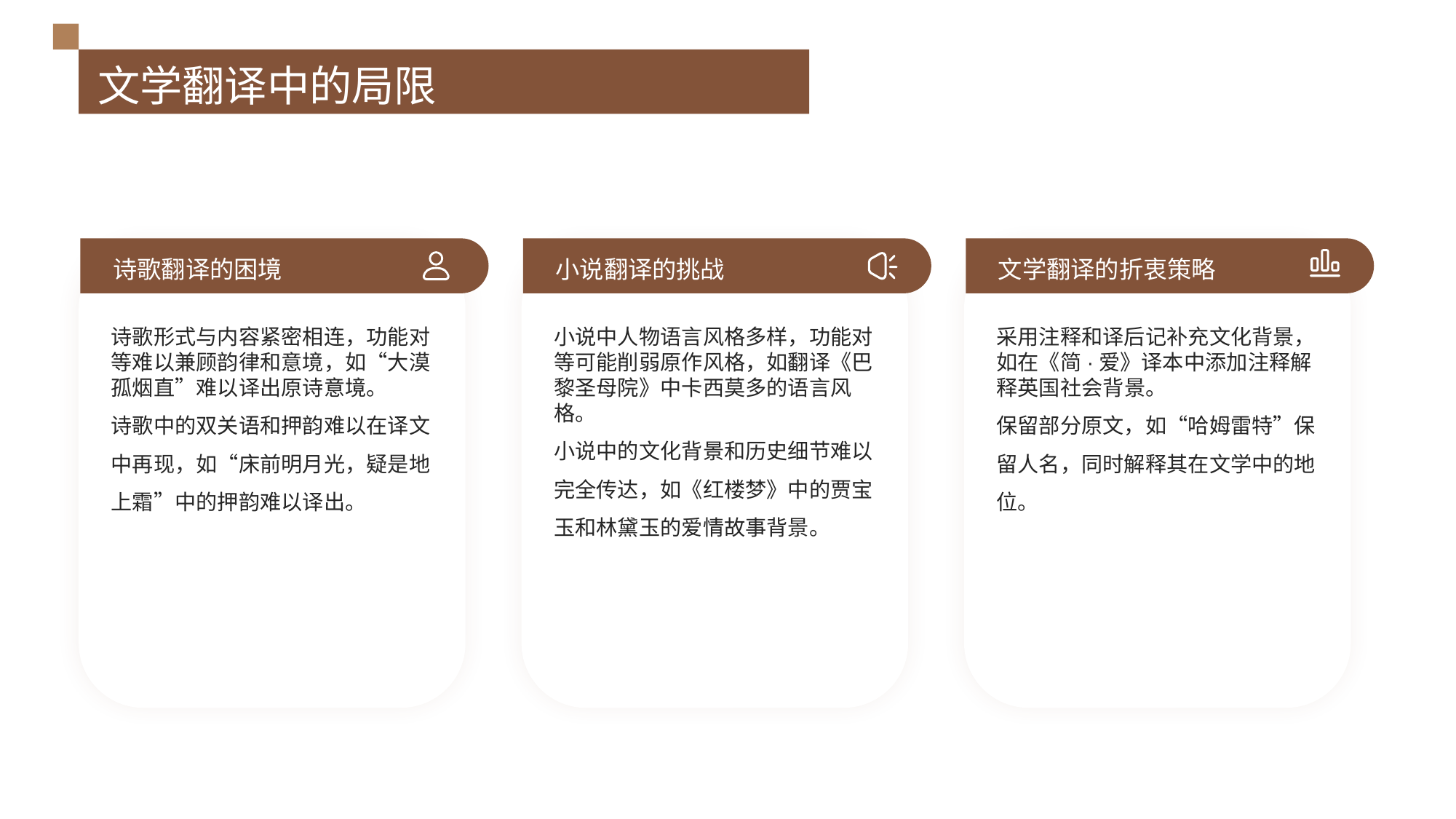

文学翻译中的局限

诗歌翻译的困境
小说翻译的挑战
文学翻译的折衷策略

采用注释和译后记补充文化背景，如在《简·爱》译本中添加注释解释英国社会背景。
保留部分原文，如“哈姆雷特”保留人名，同时解释其在文学中的地位。
诗歌形式与内容紧密相连，功能对等难以兼顾韵律和意境，如“大漠孤烟直”难以译出原诗意境。
诗歌中的双关语和押韵难以在译文中再现，如“床前明月光，疑是地上霜”中的押韵难以译出。
小说中人物语言风格多样，功能对等可能削弱原作风格，如翻译《巴黎圣母院》中卡西莫多的语言风格。
小说中的文化背景和历史细节难以完全传达，如《红楼梦》中的贾宝玉和林黛玉的爱情故事背景。